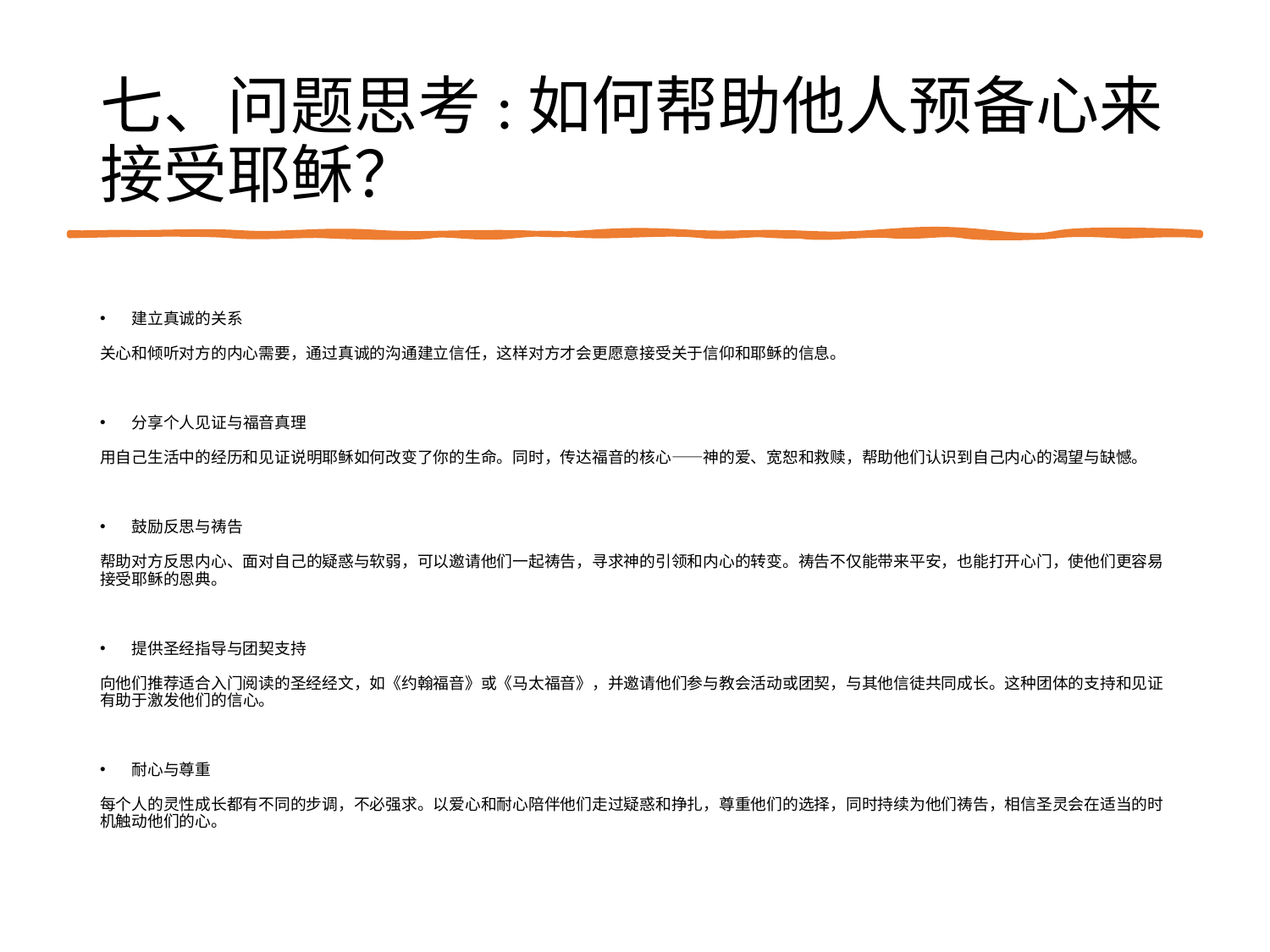

# 七、问题思考:如何帮助他人预备心来接受耶稣？

建立真诚的关系
关心和倾听对方的内心需要，通过真诚的沟通建立信任，这样对方才会更愿意接受关于信仰和耶稣的信息。

分享个人见证与福音真理
用自己生活中的经历和见证说明耶稣如何改变了你的生命。同时，传达福音的核心——神的爱、宽恕和救赎，帮助他们认识到自己内心的渴望与缺憾。

鼓励反思与祷告
帮助对方反思内心、面对自己的疑惑与软弱，可以邀请他们一起祷告，寻求神的引领和内心的转变。祷告不仅能带来平安，也能打开心门，使他们更容易接受耶稣的恩典。

提供圣经指导与团契支持
向他们推荐适合入门阅读的圣经经文，如《约翰福音》或《马太福音》，并邀请他们参与教会活动或团契，与其他信徒共同成长。这种团体的支持和见证有助于激发他们的信心。

耐心与尊重
每个人的灵性成长都有不同的步调，不必强求。以爱心和耐心陪伴他们走过疑惑和挣扎，尊重他们的选择，同时持续为他们祷告，相信圣灵会在适当的时机触动他们的心。